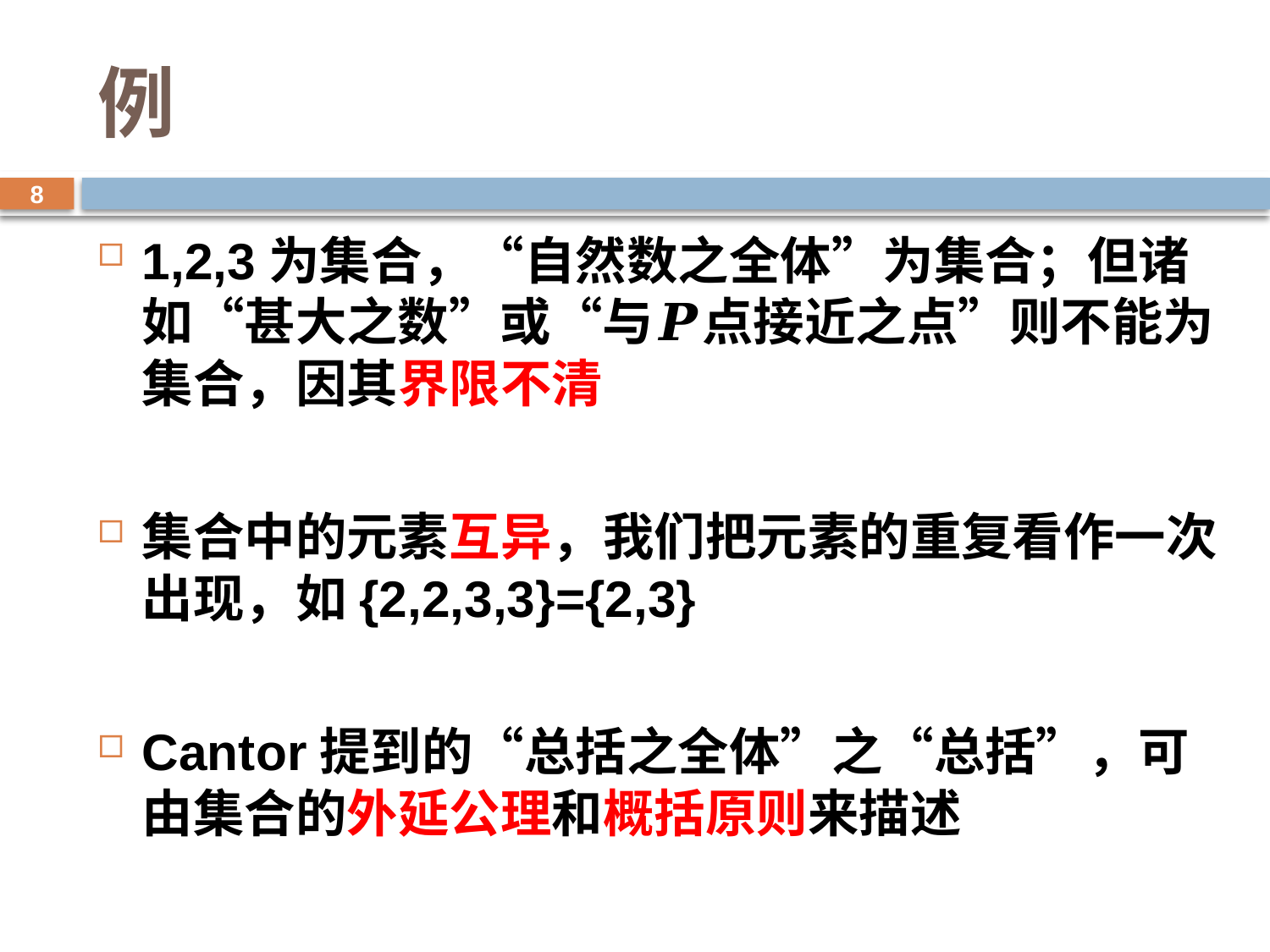

# 例
8
1,2,3为集合，“自然数之全体”为集合；但诸如“甚大之数”或“与𝑷点接近之点”则不能为集合，因其界限不清

集合中的元素互异，我们把元素的重复看作一次出现，如{2,2,3,3}={2,3}

Cantor提到的“总括之全体”之“总括”，可由集合的外延公理和概括原则来描述